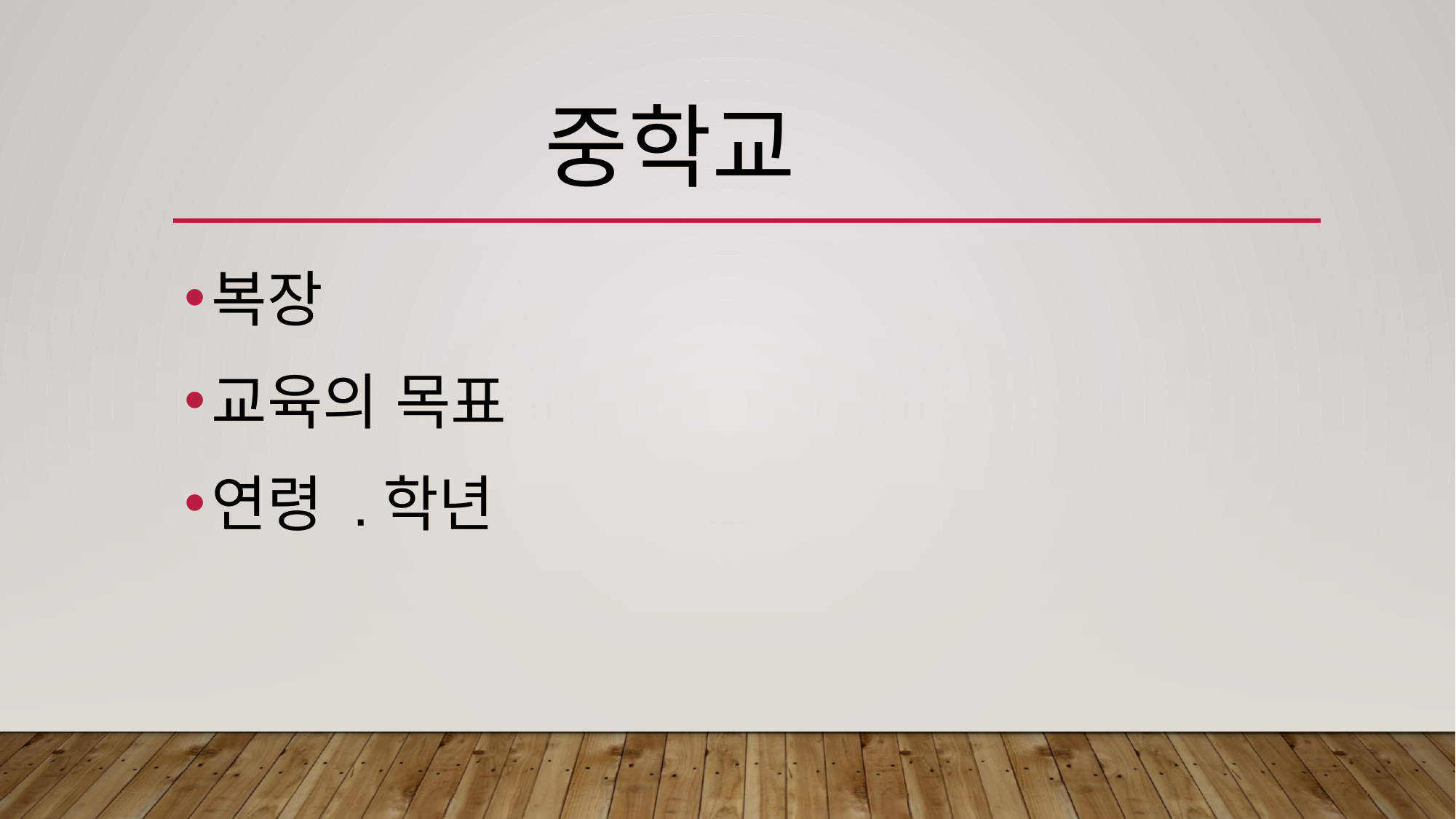

# 중학교
복장
교육의 목표
연령 .학년